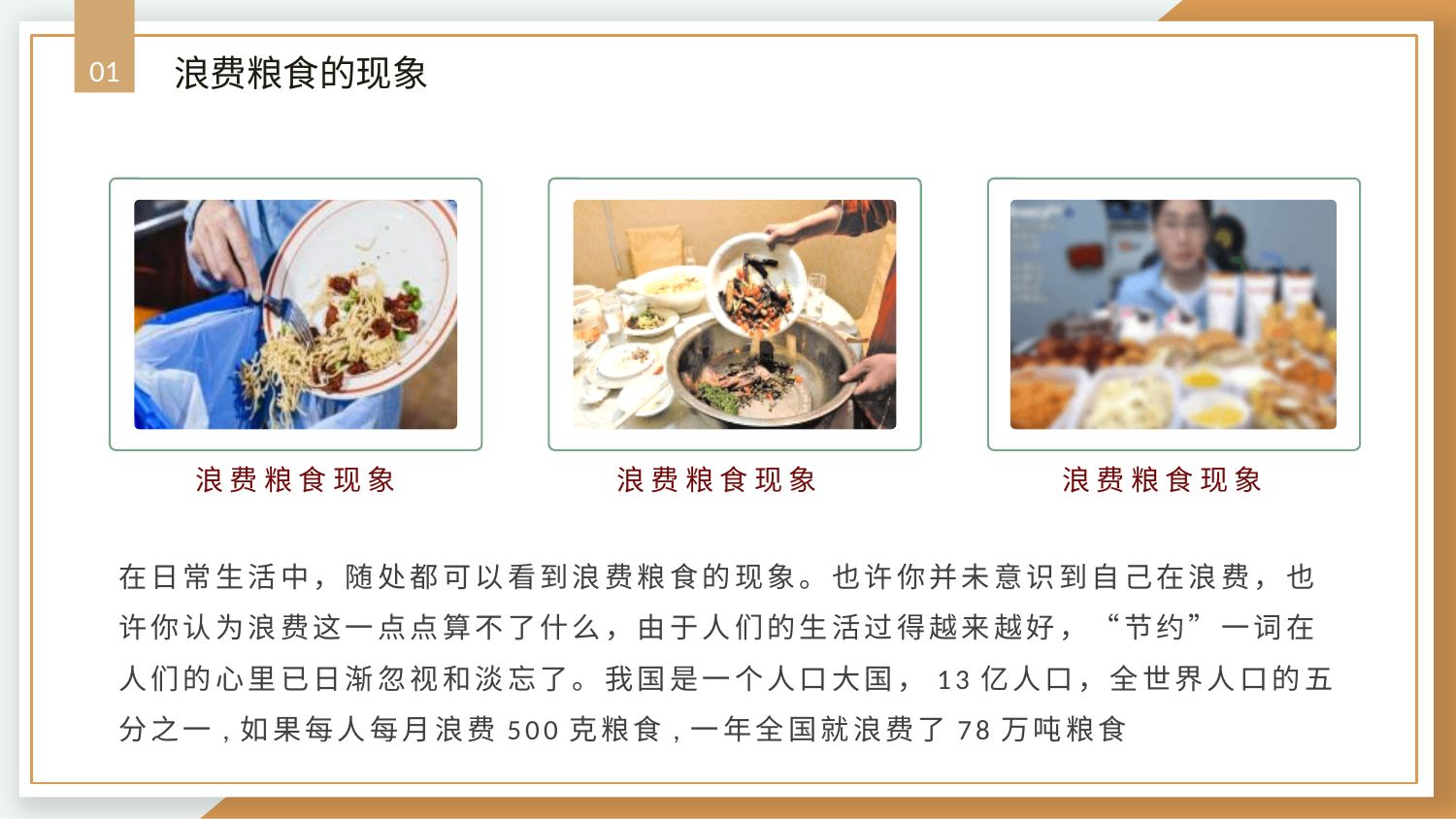

浪费粮食的现象
01

浪费粮食现象
浪费粮食现象
浪费粮食现象
在日常生活中，随处都可以看到浪费粮食的现象。也许你并未意识到自己在浪费，也许你认为浪费这一点点算不了什么，由于人们的生活过得越来越好，“节约”一词在人们的心里已日渐忽视和淡忘了。我国是一个人口大国，13亿人口，全世界人口的五分之一,如果每人每月浪费500克粮食,一年全国就浪费了78万吨粮食